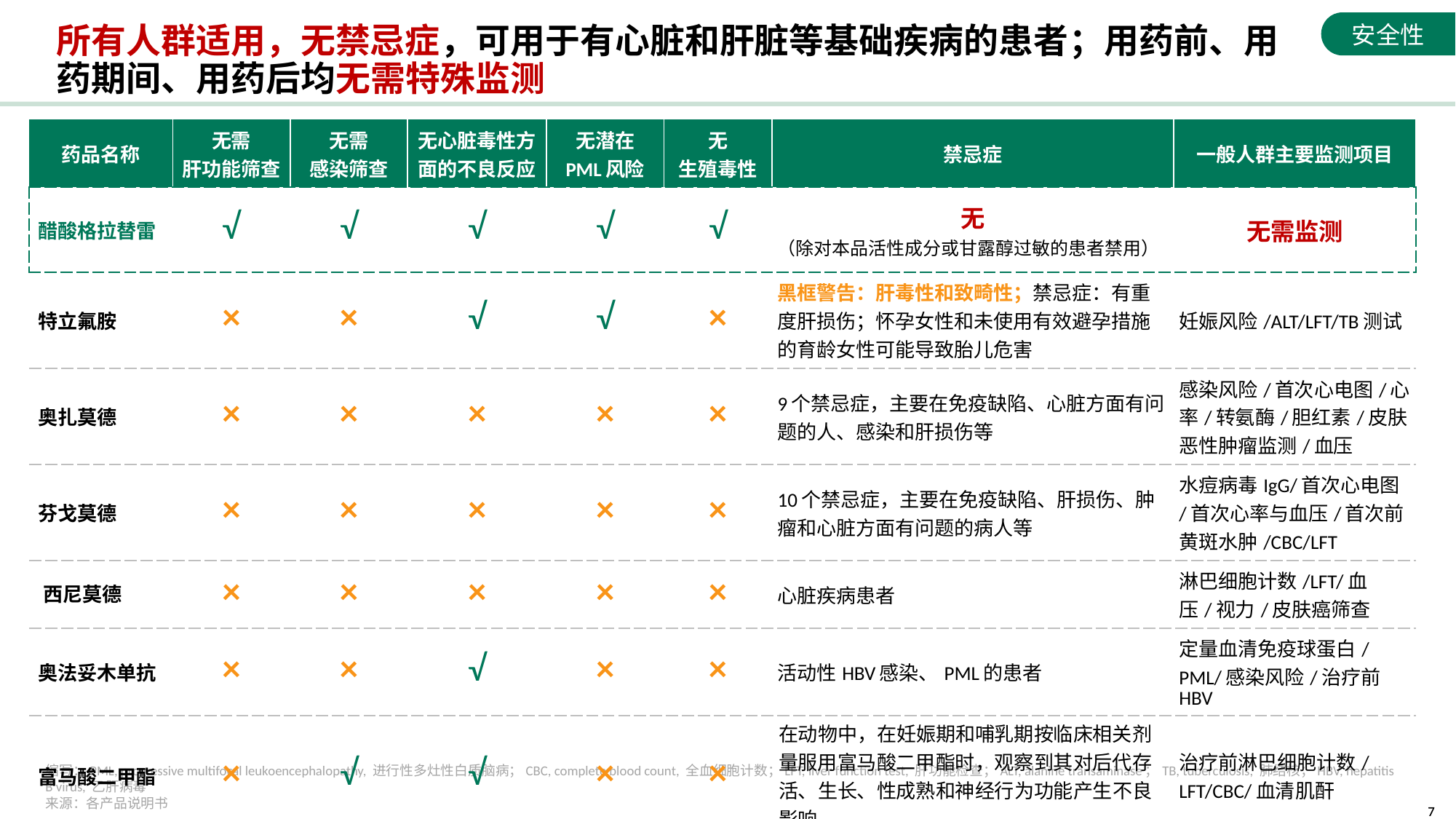

安全性
# 所有人群适用，无禁忌症，可用于有心脏和肝脏等基础疾病的患者；用药前、用药期间、用药后均无需特殊监测
| 药品名称 | 无需 肝功能筛查 | 无需 感染筛查 | 无心脏毒性方面的不良反应 | 无潜在 PML风险 | 无 生殖毒性 | 禁忌症 | 一般人群主要监测项目 |
| --- | --- | --- | --- | --- | --- | --- | --- |
| 醋酸格拉替雷 | √ | √ | √ | √ | √ | 无 （除对本品活性成分或甘露醇过敏的患者禁用） | 无需监测 |
| 特立氟胺 | × | × | √ | √ | × | 黑框警告：肝毒性和致畸性；禁忌症：有重度肝损伤；怀孕女性和未使用有效避孕措施的育龄女性可能导致胎儿危害 | 妊娠风险/ALT/LFT/TB测试 |
| 奥扎莫德 | × | × | × | × | × | 9个禁忌症，主要在免疫缺陷、心脏方面有问题的人、感染和肝损伤等 | 感染风险/首次心电图/心率/转氨酶/胆红素/皮肤恶性肿瘤监测/血压 |
| 芬戈莫德 | × | × | × | × | × | 10个禁忌症，主要在免疫缺陷、肝损伤、肿瘤和心脏方面有问题的病人等 | 水痘病毒IgG/首次心电图/首次心率与血压/首次前黄斑水肿/CBC/LFT |
| 西尼莫德 | × | × | × | × | × | 心脏疾病患者 | 淋巴细胞计数/LFT/血压/视力/皮肤癌筛查 |
| 奥法妥木单抗 | × | × | √ | × | × | 活动性HBV感染、PML的患者 | 定量血清免疫球蛋白/PML/感染风险/治疗前HBV |
| 富马酸二甲酯 | × | √ | √ | × | × | 在动物中，在妊娠期和哺乳期按临床相关剂量服用富马酸二甲酯时，观察到其对后代存活、生长、性成熟和神经行为功能产生不良影响 | 治疗前淋巴细胞计数/LFT/CBC/血清肌酐 |
缩写：PML, progressive multifocal leukoencephalopathy, 进行性多灶性白质脑病；CBC, complete blood count, 全血细胞计数；LFT, liver function test, 肝功能检查；ALT, alanine transaminase；TB, tuberculosis, 肺结核；HBV, hepatitis B virus, 乙肝病毒
来源：各产品说明书